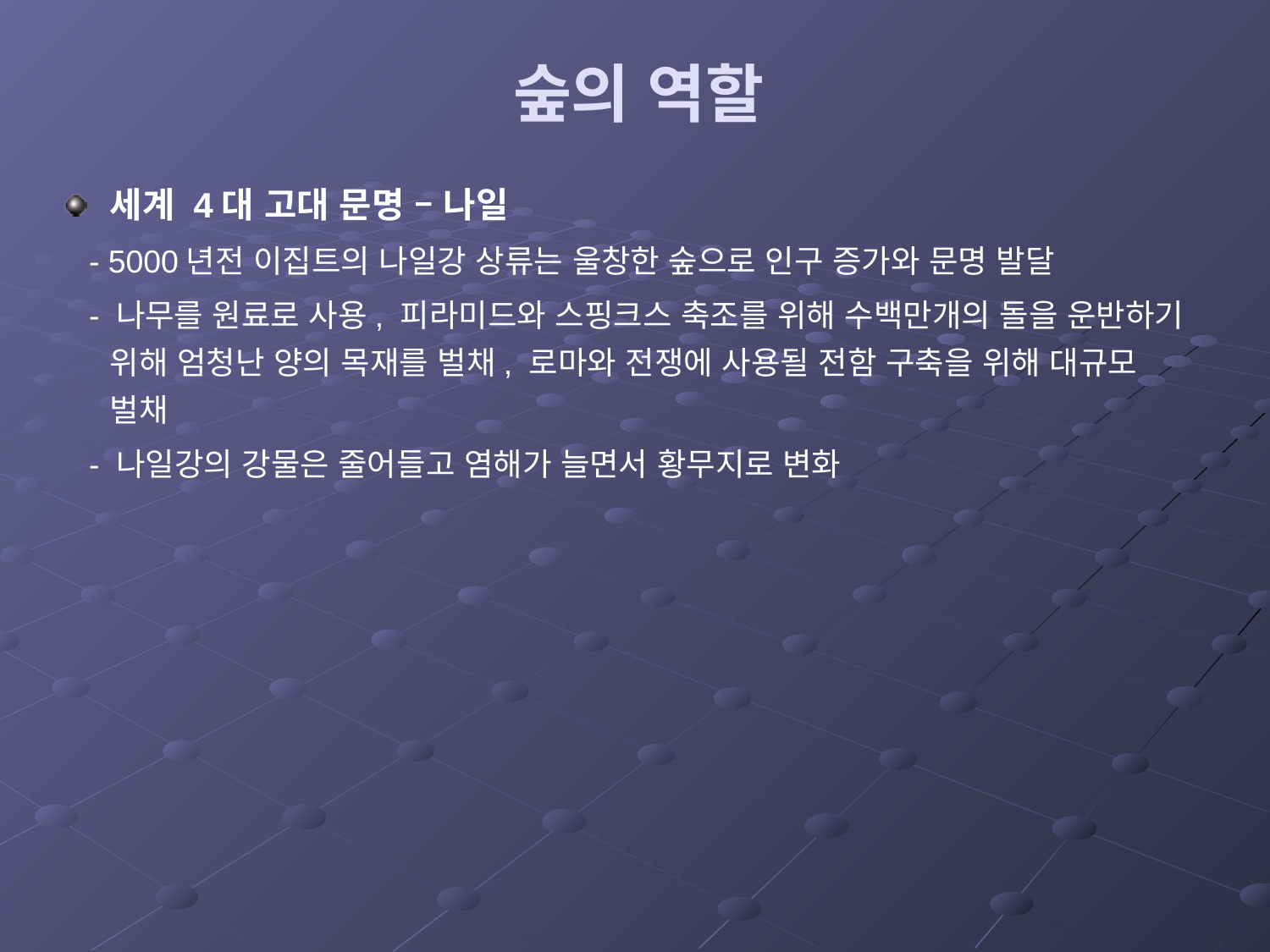

숲의 역할
세계 4대 고대 문명 – 나일
   - 5000년전 이집트의 나일강 상류는 울창한 숲으로 인구 증가와 문명 발달
   - 나무를 원료로 사용, 피라미드와 스핑크스 축조를 위해 수백만개의 돌을 운반하기 위해 엄청난 양의 목재를 벌채, 로마와 전쟁에 사용될 전함 구축을 위해 대규모 벌채
   - 나일강의 강물은 줄어들고 염해가 늘면서 황무지로 변화